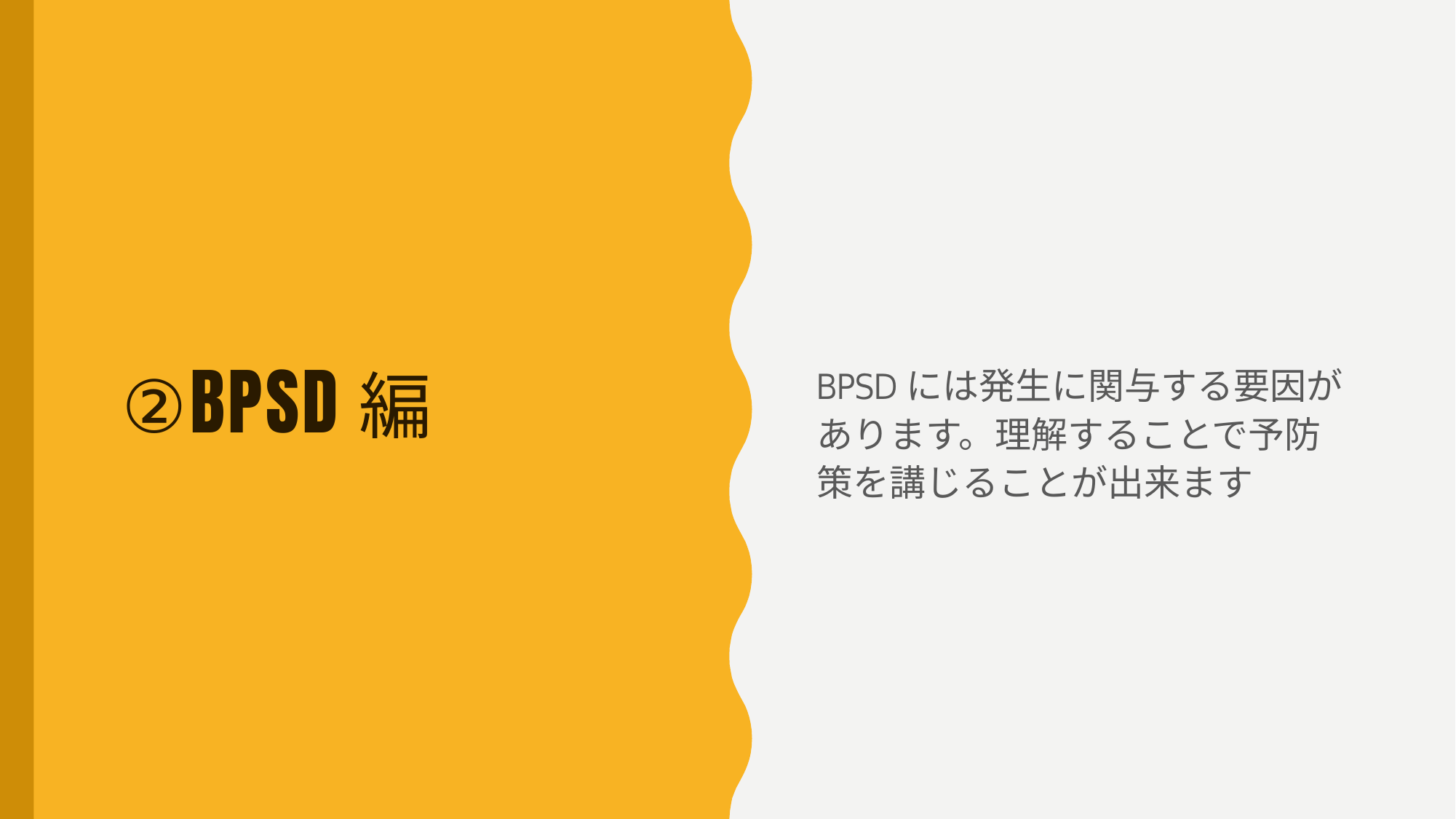

BPSDには発生に関与する要因があります。理解することで予防策を講じることが出来ます
# ②BPSD編